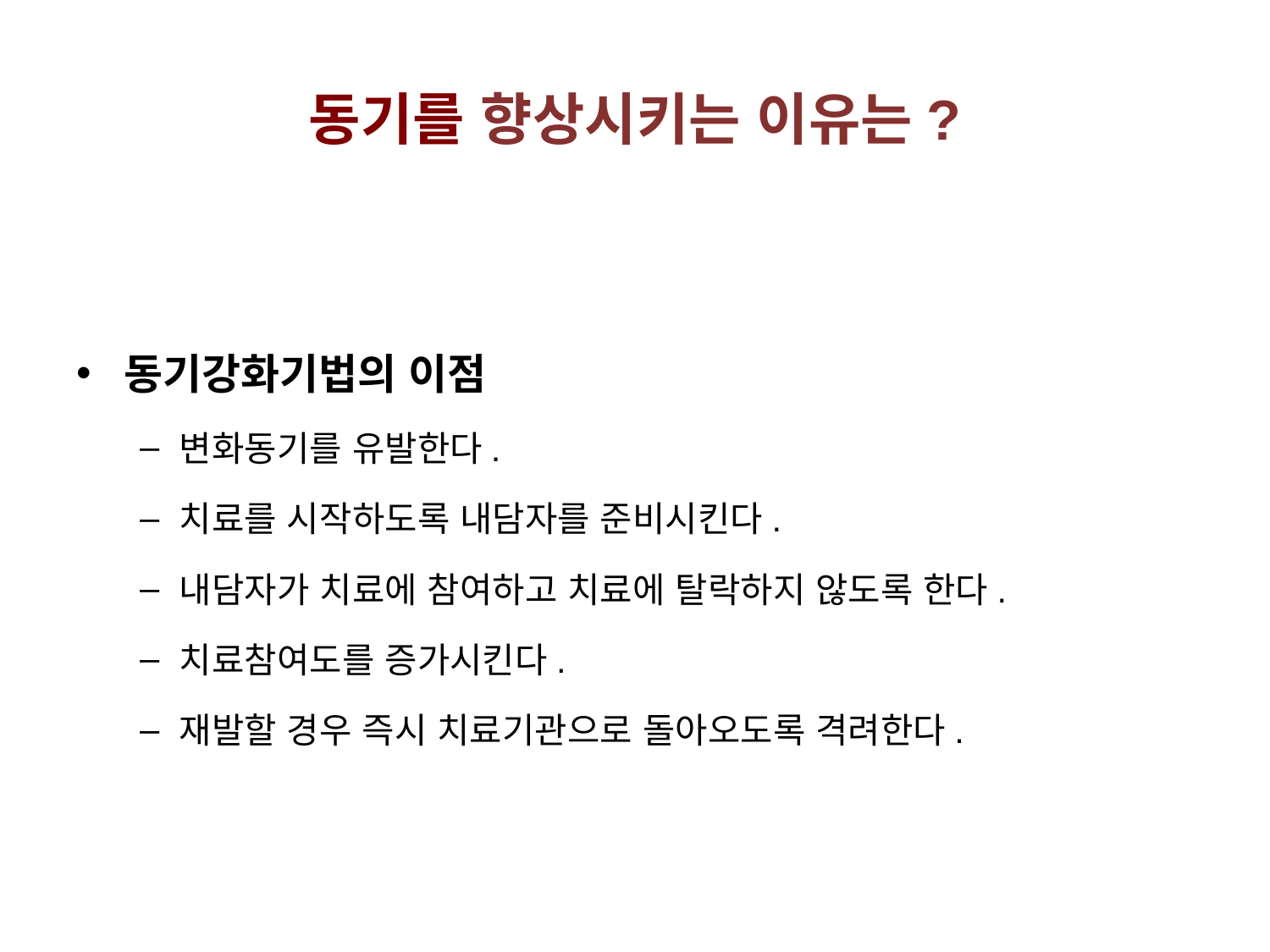

# 동기를 향상시키는 이유는?
동기강화기법의 이점
변화동기를 유발한다.
치료를 시작하도록 내담자를 준비시킨다.
내담자가 치료에 참여하고 치료에 탈락하지 않도록 한다.
치료참여도를 증가시킨다.
재발할 경우 즉시 치료기관으로 돌아오도록 격려한다.